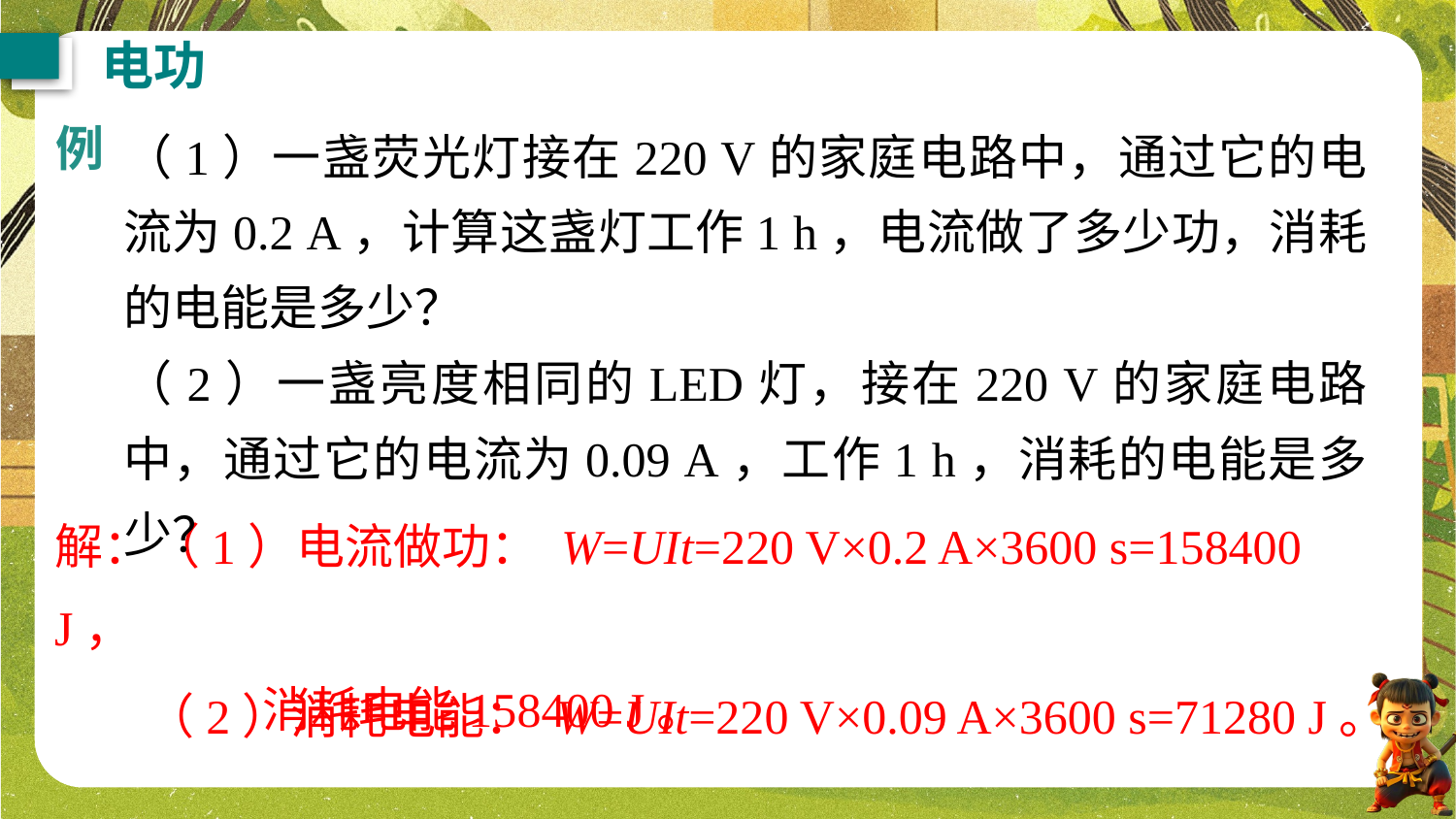

电功

（1）一盏荧光灯接在220 V的家庭电路中，通过它的电流为0.2 A，计算这盏灯工作1 h，电流做了多少功，消耗的电能是多少？
（2）一盏亮度相同的LED灯，接在220 V的家庭电路中，通过它的电流为0.09 A，工作1 h，消耗的电能是多少？
例
解：（1）电流做功： W=UIt=220 V×0.2 A×3600 s=158400 J，
                  消耗电能158400 J。
（2）消耗电能： W=UIt=220 V×0.09 A×3600 s=71280 J。